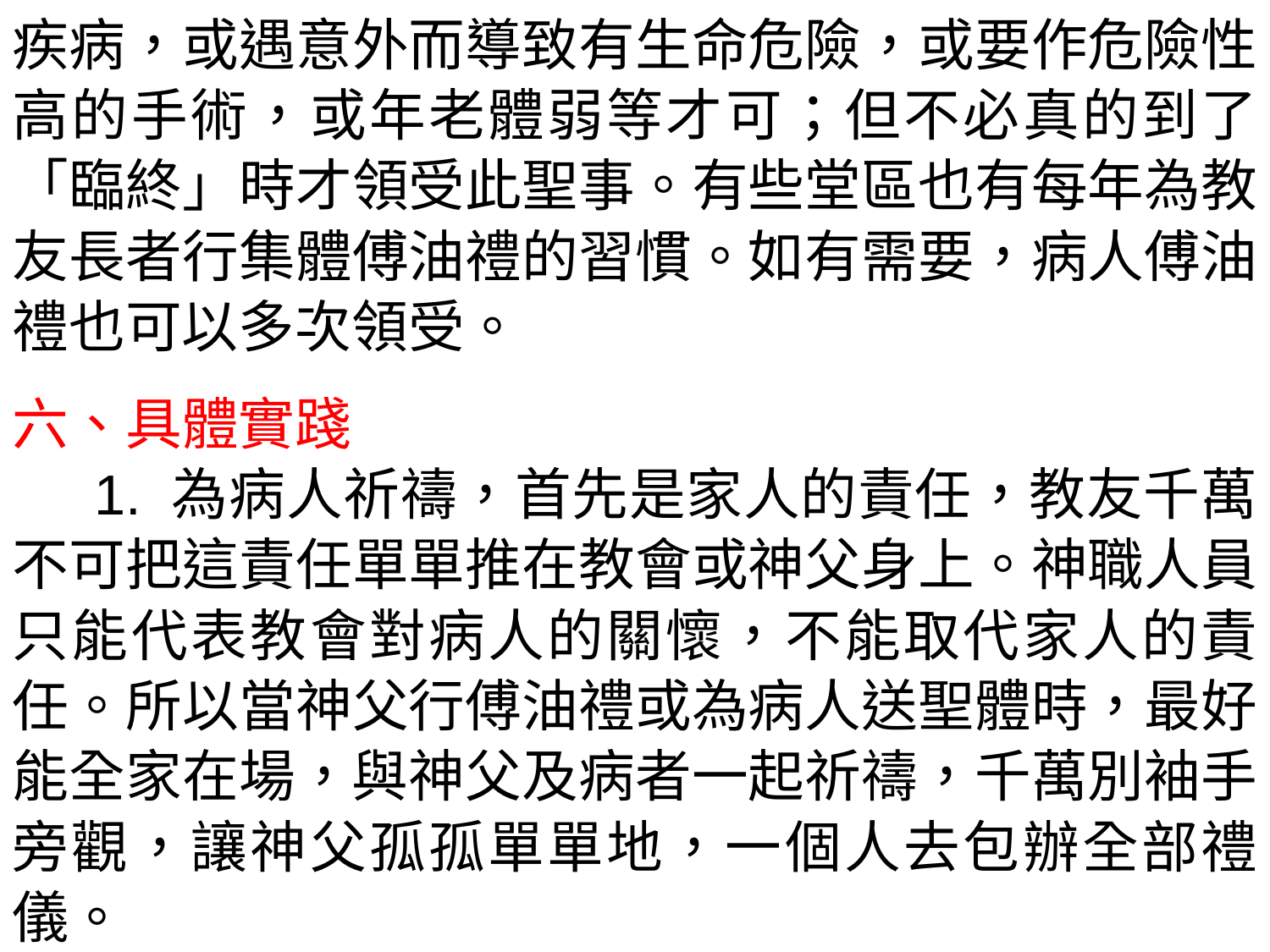

疾病，或遇意外而導致有生命危險，或要作危險性高的手術，或年老體弱等才可；但不必真的到了「臨終」時才領受此聖事。有些堂區也有每年為教友長者行集體傅油禮的習慣。如有需要，病人傅油禮也可以多次領受。
六、具體實踐
     1. 為病人祈禱，首先是家人的責任，教友千萬不可把這責任單單推在教會或神父身上。神職人員只能代表教會對病人的關懷，不能取代家人的責任。所以當神父行傅油禮或為病人送聖體時，最好能全家在場，與神父及病者一起祈禱，千萬別袖手旁觀，讓神父孤孤單單地，一個人去包辦全部禮儀。